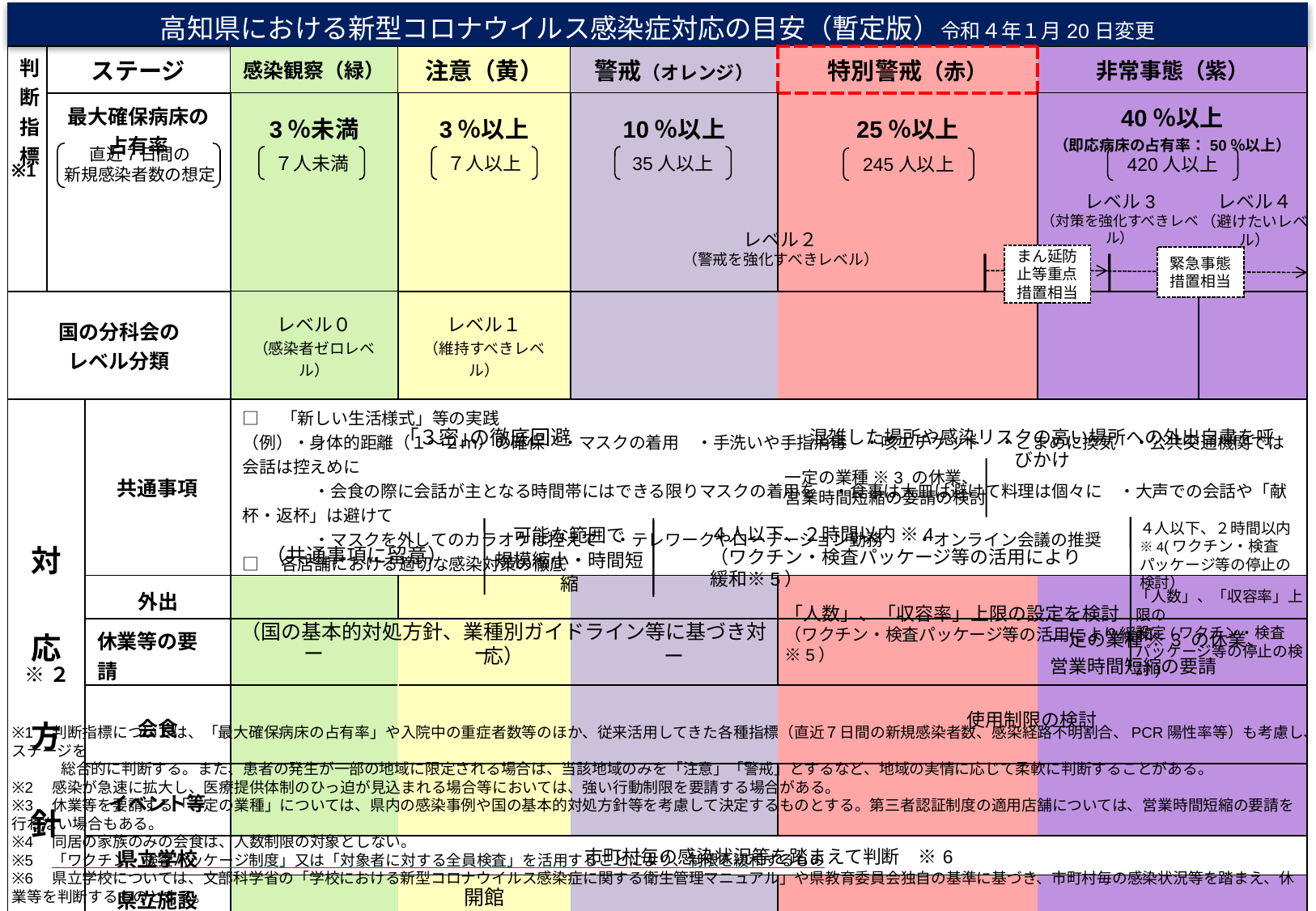

# 高知県における新型コロナウイルス感染症対応の目安（暫定版）令和４年１月20日変更
| 判断 指標 | ステージ |  | 感染観察（緑） | 注意（黄） | 警戒（オレンジ） | 特別警戒（赤） | 非常事態（紫） |  |
| --- | --- | --- | --- | --- | --- | --- | --- | --- |
|  | 最大確保病床の占有率 |  | 3％未満 | 3％以上 | 10％以上 | 25％以上 | 40％以上 （即応病床の占有率：50％以上） |  |
|  |  |  |  |  |  |  |  |  |
| 国の分科会の レベル分類 |  |  | レベル０ （感染者ゼロレベル） | レベル１ （維持すべきレベル） |  |  |  |  |
| 対　応　方　針 |  | 共通事項 | □　「新しい生活様式」等の実践 （例）・身体的距離（１～２ｍ）の確保　・マスクの着用　・手洗いや手指消毒　・咳エチケット　・こまめに換気　・公共交通機関では会話は控えめに　 　　　 　・会食の際に会話が主となる時間帯にはできる限りマスクの着用を　・食事は大皿は避けて料理は個々に　・大声での会話や「献杯・返杯」は避けて　　 　　　　 ・マスクを外してのカラオケは控えて　・テレワークやローテーション勤務　　・オンライン会議の推奨 □　各店舗における適切な感染対策の徹底 |  |  |  |  |  |
|  |  | 外出 |  |  |  |  |  |  |
|  |  | 休業等の要請 | ー | ー | ー |  | 一定の業種 ※3 の休業、 営業時間短縮の要請 |  |
|  |  | 会食 |  |  |  |  |  |  |
|  |  | イベント等 |  |  |  |  |  |  |
|  |  | 県立学校 | 市町村毎の感染状況等を踏まえて判断　※6 |  |  |  |  |  |
|  |  | 県立施設 |  | 開館 |  |  |  |  |
|  |  | 他県との往来 | 全国の感染状況と感染拡大のリスク等を踏まえて判断 |  |  |  |  |  |

直近7日間の
新規感染者数の想定
35人以上
７人未満
７人以上
420人以上
245人以上
※1
レベル3
（対策を強化すべきレベル）
レベル４
（避けたいレベル）
レベル２
（警戒を強化すべきレベル）
まん延防止等重点措置相当
緊急事態
措置相当

｢３密｣の徹底回避
混雑した場所や感染リスクの高い場所への外出自粛を呼びかけ

４人以下、２時間以内 ※4(ワクチン・検査パッケージ等の停止の検討）

４人以下、２時間以内 ※4
（ワクチン・検査パッケージ等の活用により緩和※5）
可能な範囲で
規模縮小・時間短縮
（共通事項に留意）
「人数」、「収容率」上限の設定を検討
（ワクチン・検査パッケージ等の活用により緩和※5）
「人数」、「収容率」上限の
設定(ワクチン・検査パッケージ等の停止の検討)
（国の基本的対処方針、業種別ガイドライン等に基づき対応）
使用制限の検討
一定の業種 ※3 の休業、
営業時間短縮の要請の検討

※２
※1　判断指標については、「最大確保病床の占有率」や入院中の重症者数等のほか、従来活用してきた各種指標（直近７日間の新規感染者数、感染経路不明割合、PCR陽性率等）も考慮し、ステージを
　　　 総合的に判断する。また、患者の発生が一部の地域に限定される場合は、当該地域のみを「注意」「警戒」とするなど、地域の実情に応じて柔軟に判断することがある。
※2　感染が急速に拡大し、医療提供体制のひっ迫が見込まれる場合等においては、強い行動制限を要請する場合がある。
※3　休業等を要請する「一定の業種」については、県内の感染事例や国の基本的対処方針等を考慮して決定するものとする。第三者認証制度の適用店舗については、営業時間短縮の要請を行わない場合もある。
※4　同居の家族のみの会食は、人数制限の対象としない。
※5　「ワクチン・検査パッケージ制度」又は「対象者に対する全員検査」を活用することにより、制限を緩和するもの
※6　県立学校については、文部科学省の「学校における新型コロナウイルス感染症に関する衛生管理マニュアル」や県教育委員会独自の基準に基づき、市町村毎の感染状況等を踏まえ、休業等を判断するものとする。